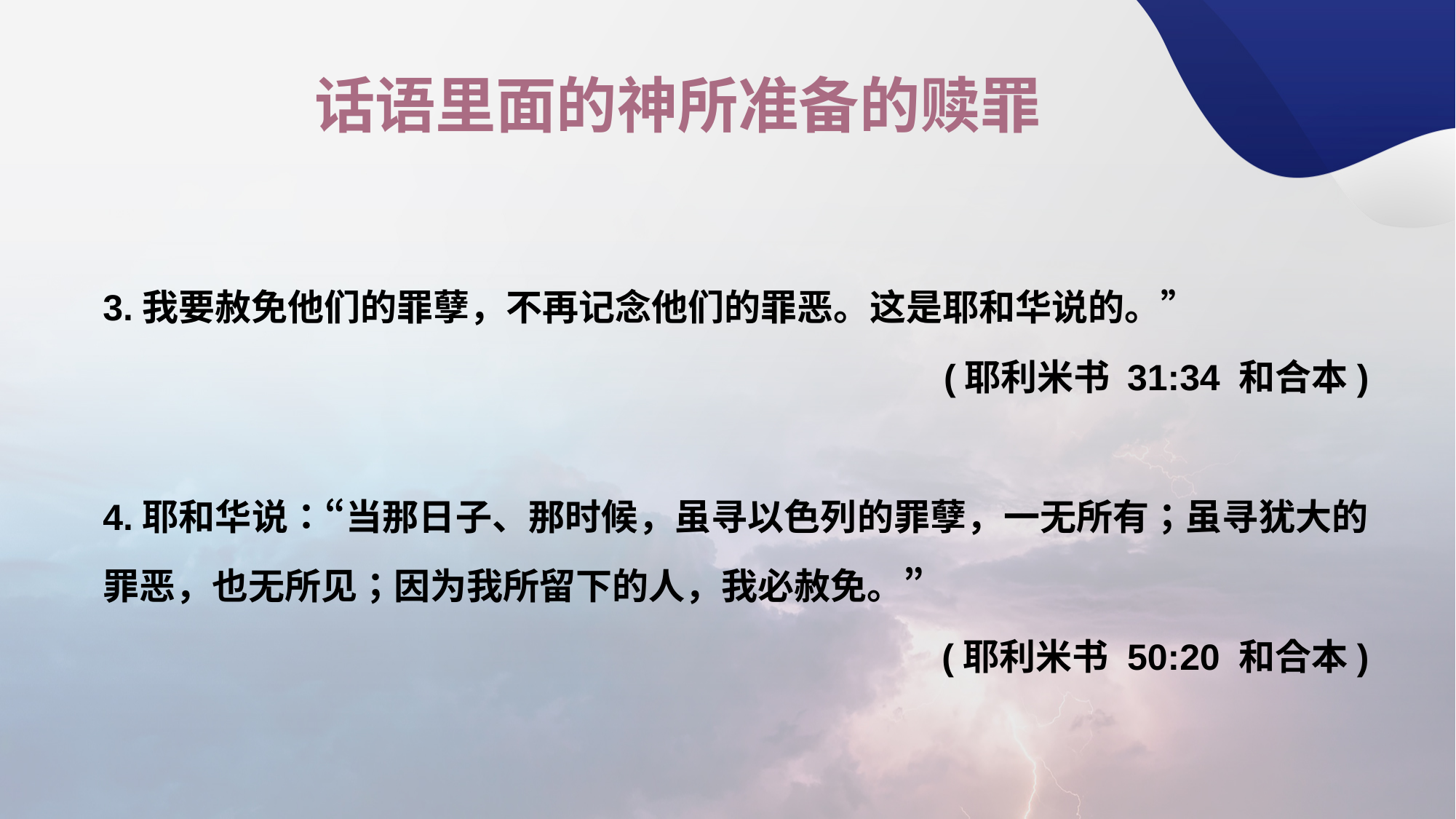

# 话语里面的神所准备的赎罪
3.我要赦免他们的罪孽，不再记念他们的罪恶。这是耶和华说的。”
(耶利米书 31:34 和合本)

4.耶和华说：“当那日子、那时候，虽寻以色列的罪孽，一无所有；虽寻犹大的罪恶，也无所见；因为我所留下的人，我必赦免。”
(耶利米书 50:20 和合本)